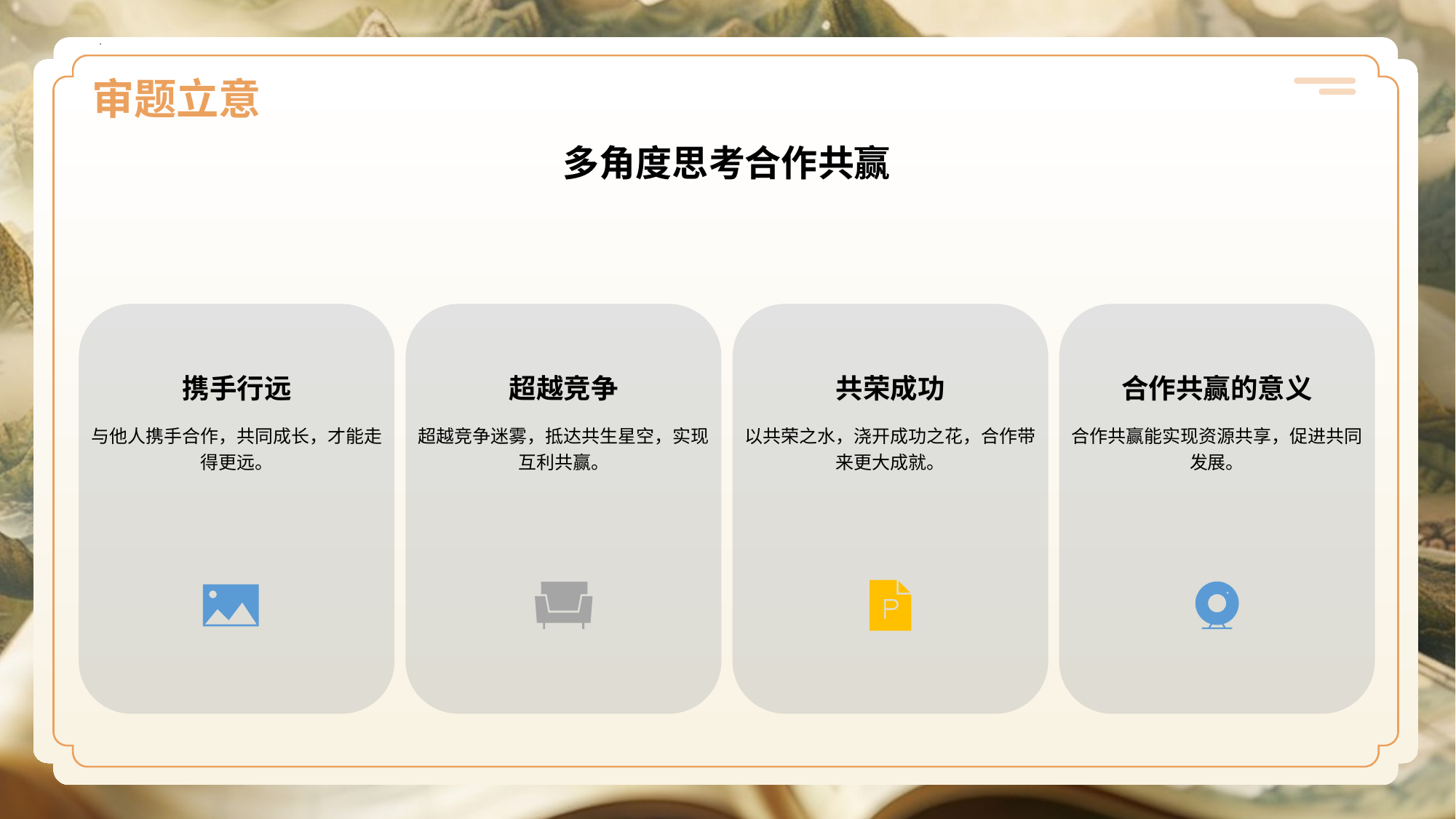

# 审题立意
多角度思考合作共赢

携手行远
与他人携手合作，共同成长，才能走得更远。

超越竞争
超越竞争迷雾，抵达共生星空，实现互利共赢。

共荣成功
以共荣之水，浇开成功之花，合作带来更大成就。

合作共赢的意义
合作共赢能实现资源共享，促进共同发展。